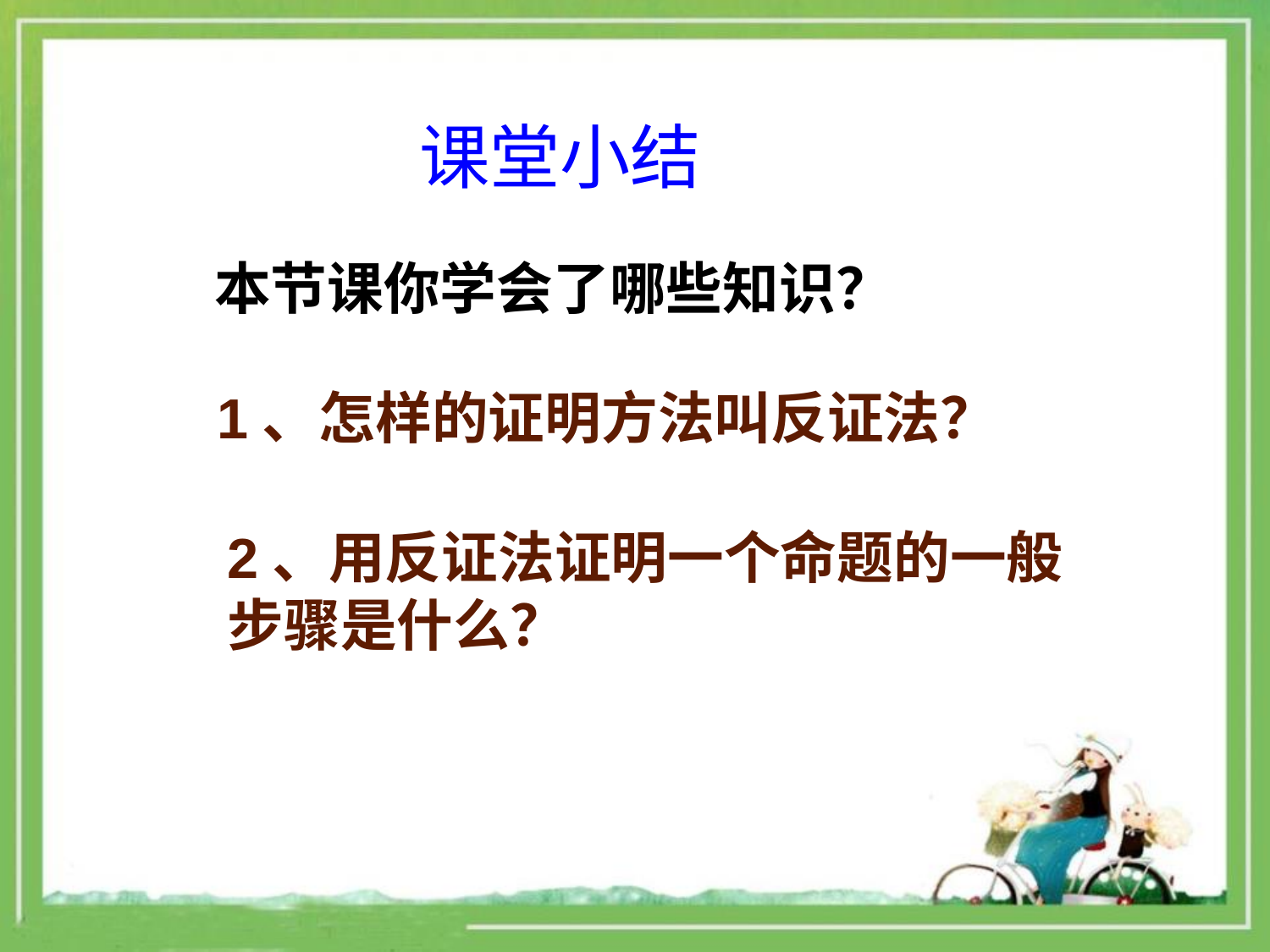

课堂小结
本节课你学会了哪些知识？
1、怎样的证明方法叫反证法？
2、用反证法证明一个命题的一般步骤是什么？